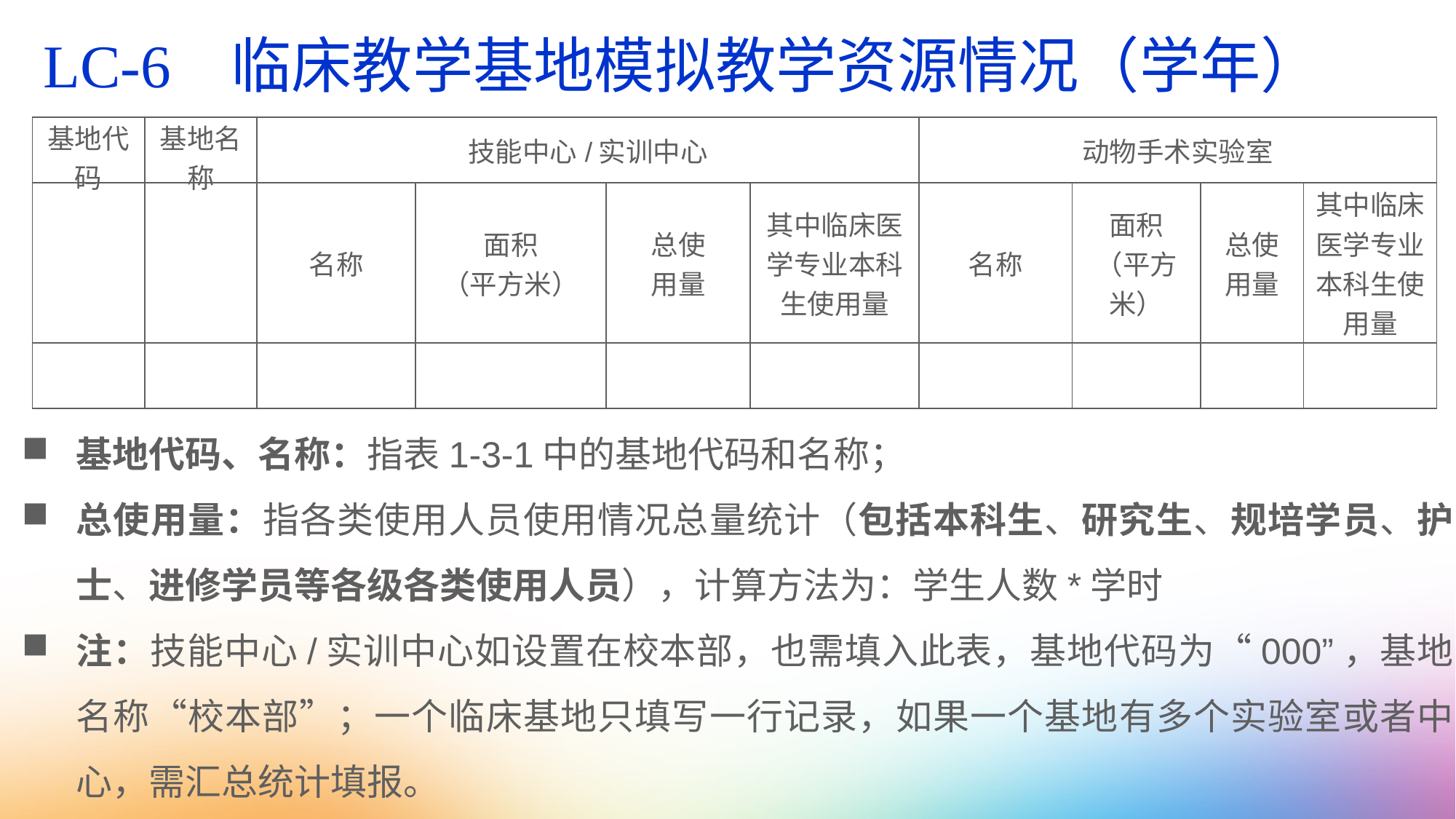

LC-6   临床教学基地模拟教学资源情况（学年）
| 基地代码 | 基地名称 | 技能中心/实训中心 |  |  |  | 动物手术实验室 |  |  |  |
| --- | --- | --- | --- | --- | --- | --- | --- | --- | --- |
|  |  | 名称 | 面积 （平方米） | 总使 用量 | 其中临床医学专业本科生使用量 | 名称 | 面积 （平方米） | 总使 用量 | 其中临床医学专业本科生使用量 |
|  |  |  |  |  |  |  |  |  |  |
基地代码、名称：指表1-3-1中的基地代码和名称；
总使用量：指各类使用人员使用情况总量统计（包括本科生、研究生、规培学员、护士、进修学员等各级各类使用人员），计算方法为：学生人数*学时
注：技能中心/实训中心如设置在校本部，也需填入此表，基地代码为“000”，基地名称“校本部”；一个临床基地只填写一行记录，如果一个基地有多个实验室或者中心，需汇总统计填报。